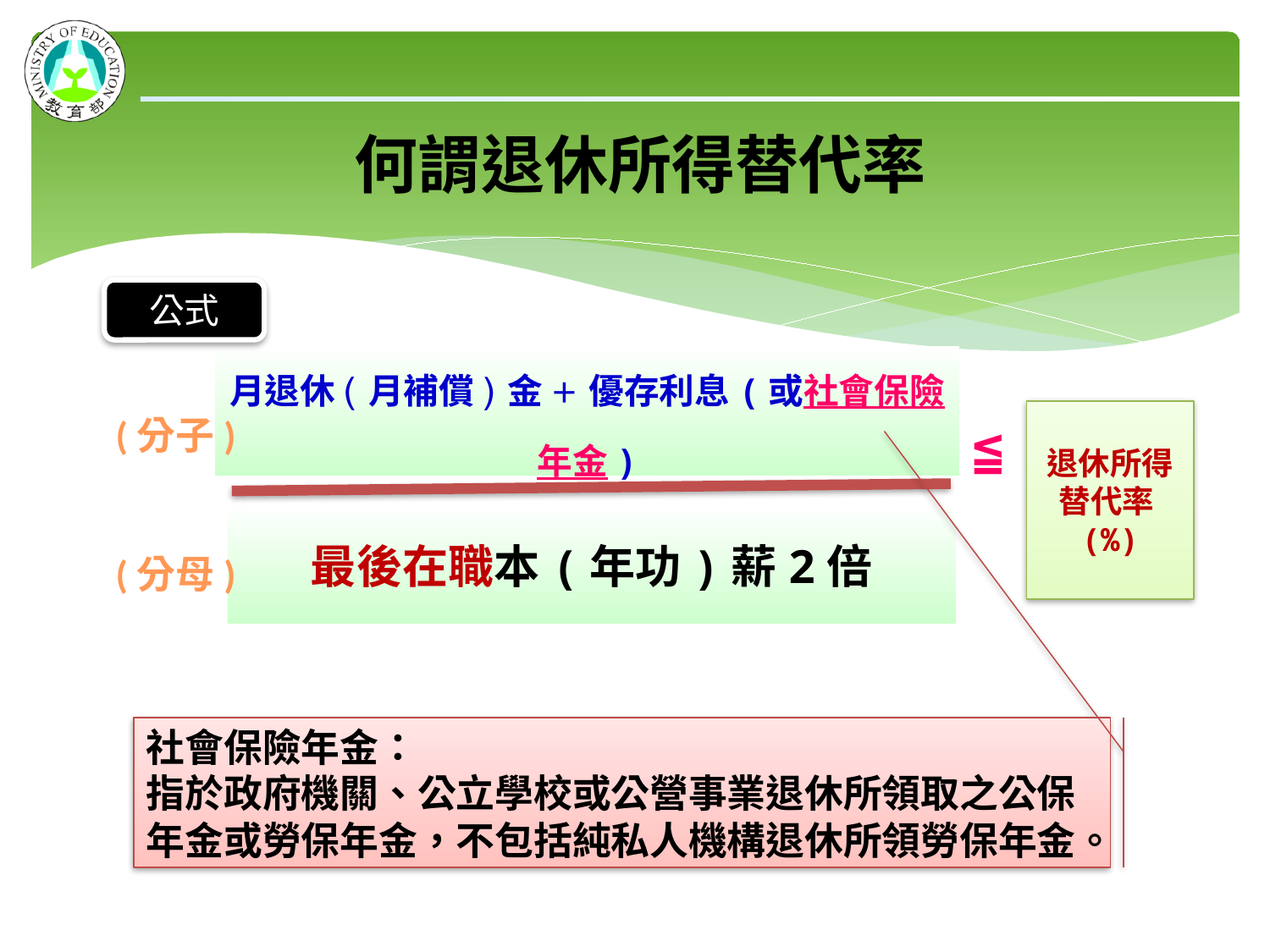

# 何謂退休所得替代率
公式
月退休(月補償)金+優存利息(或社會保險年金)
退休所得替代率(%)

最後在職本(年功)薪2倍
≦
(分子)
(分母)
社會保險年金：
指於政府機關、公立學校或公營事業退休所領取之公保年金或勞保年金，不包括純私人機構退休所領勞保年金。